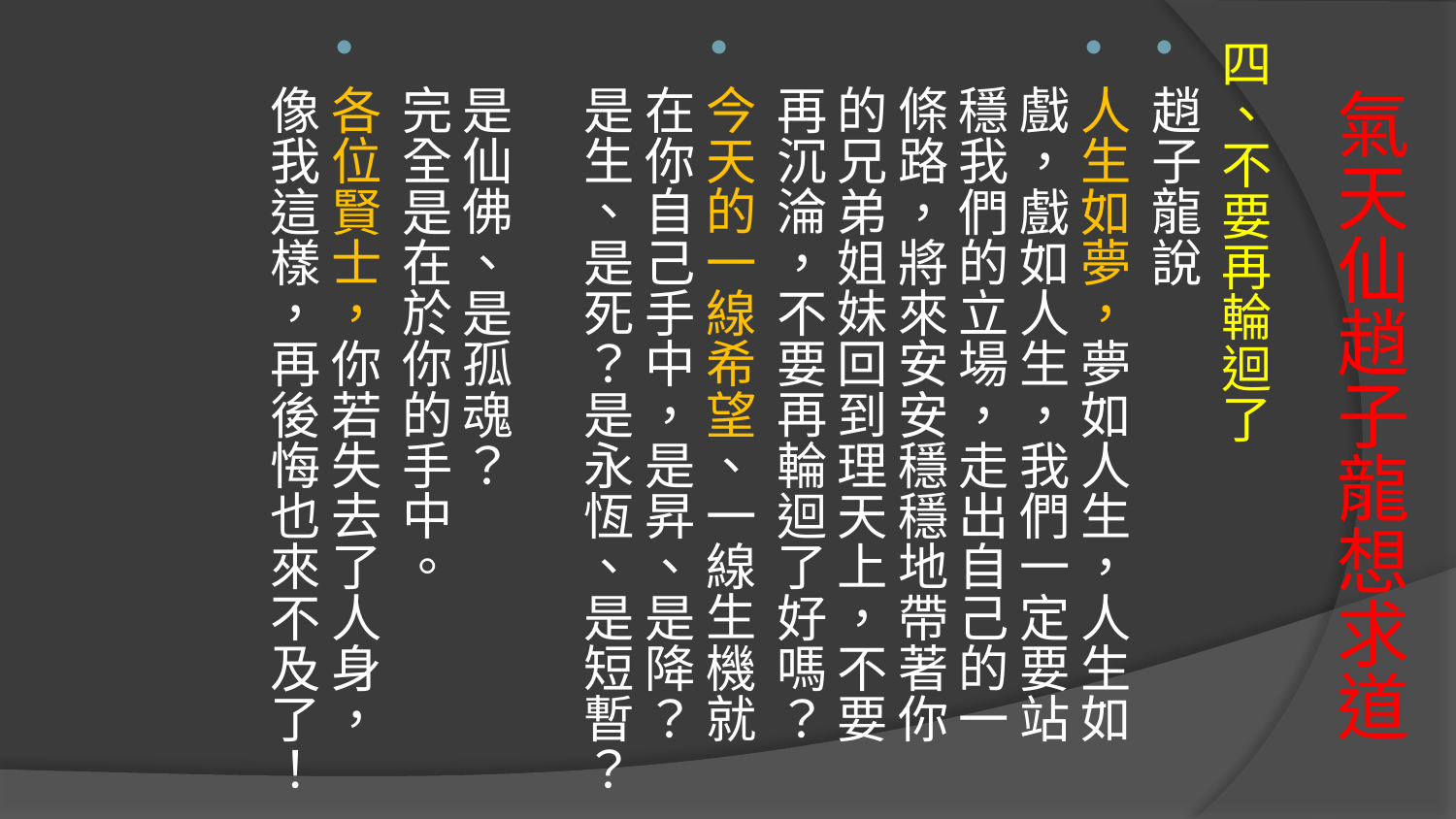

四、不要再輪迴了
趙子龍說
人生如夢，夢如人生，人生如戲，戲如人生，我們一定要站穩我們的立場，走出自己的一條路，將來安安穩穩地帶著你的兄弟姐妹回到理天上，不要再沉淪，不要再輪迴了好嗎？
今天的一線希望、一線生機就在你自己手中，是昇、是降？是生、是死？是永恆、是短暫？
是仙佛、是孤魂？
完全是在於你的手中。
各位賢士，你若失去了人身，像我這樣，再後悔也來不及了！

# 氣天仙趙子龍想求道